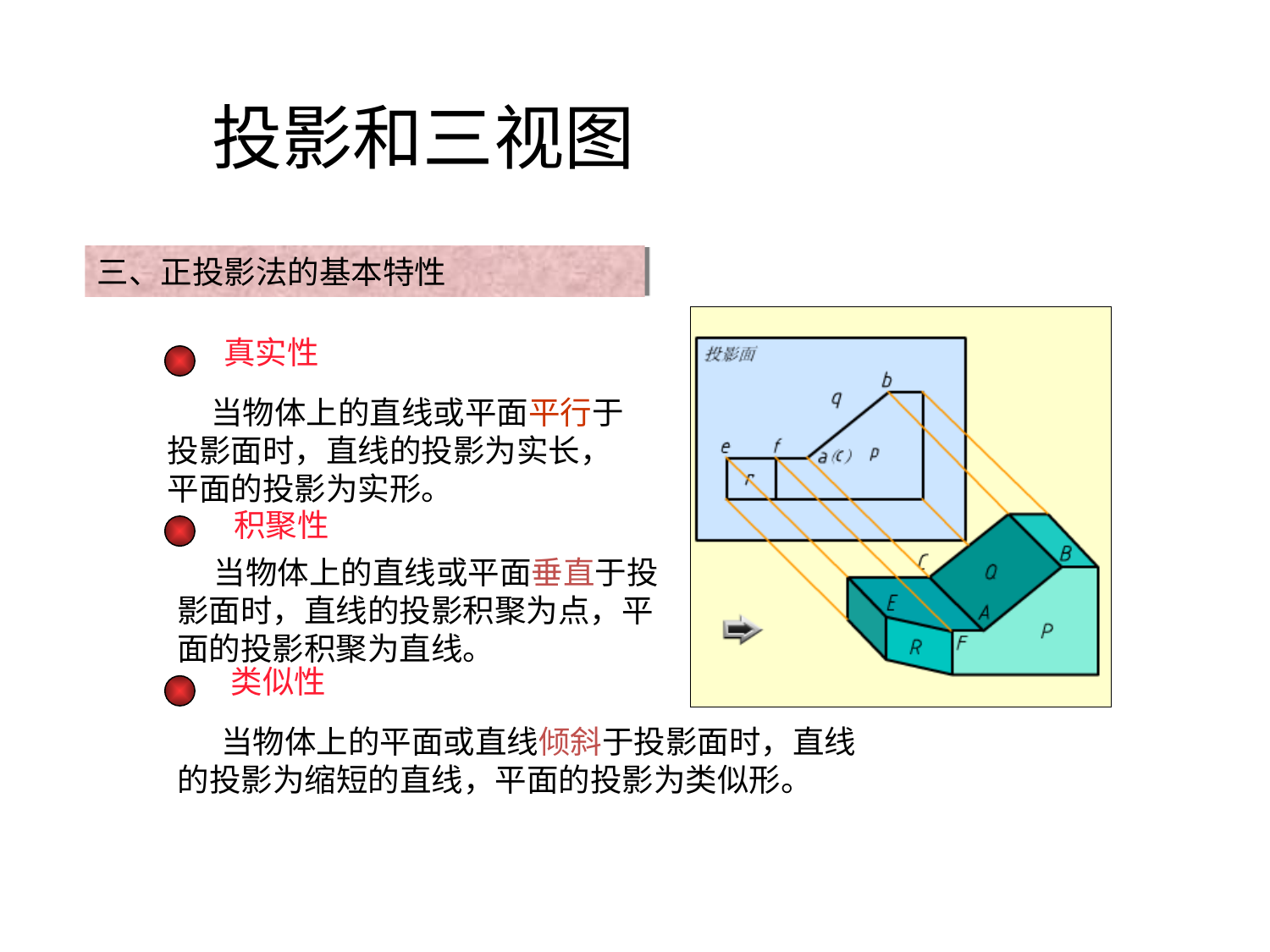

投影和三视图
三、正投影法的基本特性
真实性

     当物体上的直线或平面平行于投影面时，直线的投影为实长，平面的投影为实形。
 积聚性

    当物体上的直线或平面垂直于投影面时，直线的投影积聚为点，平面的投影积聚为直线。
类似性

     当物体上的平面或直线倾斜于投影面时，直线的投影为缩短的直线，平面的投影为类似形。